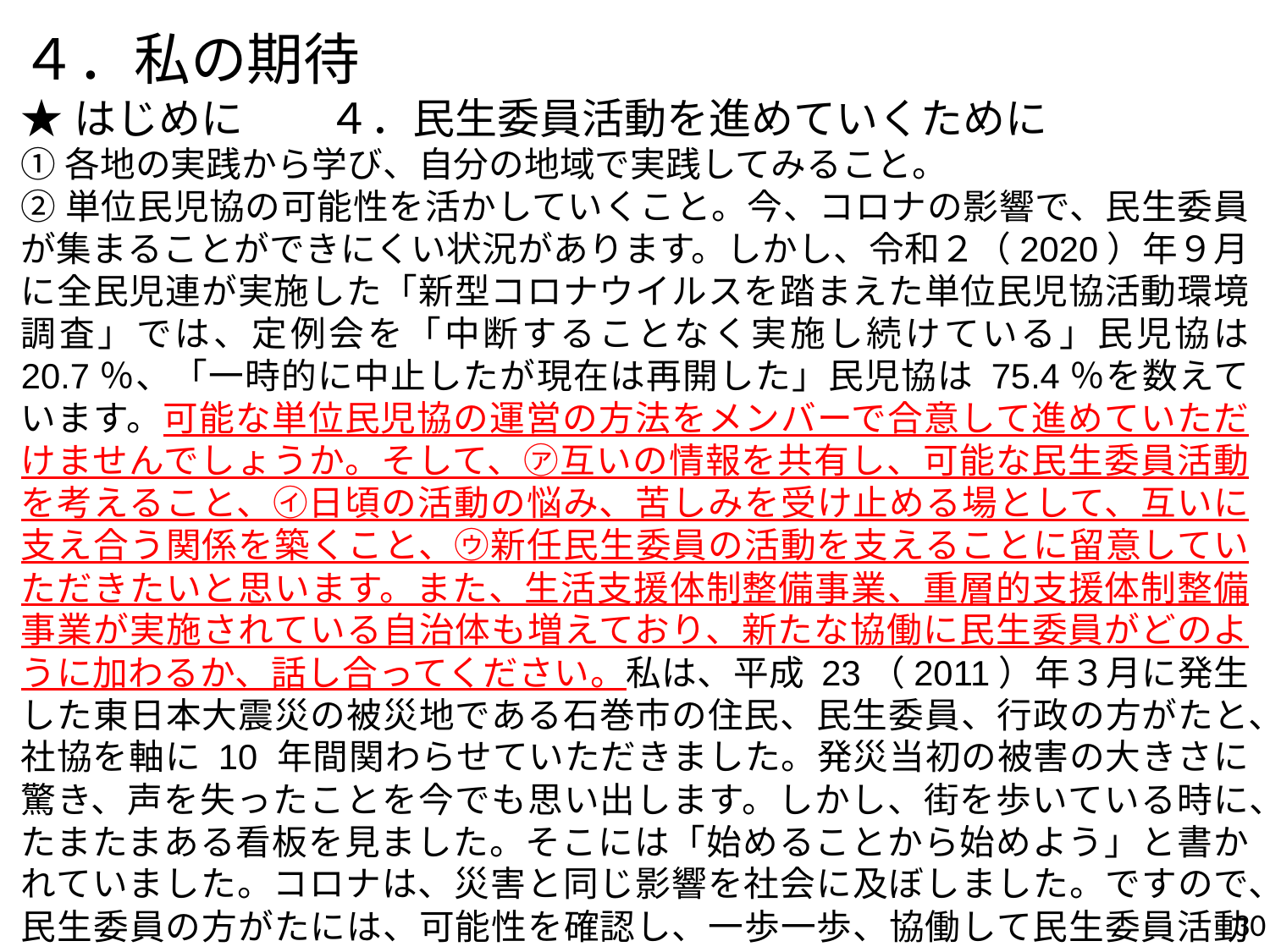

４．私の期待
★はじめに　　４．民生委員活動を進めていくために
①各地の実践から学び、自分の地域で実践してみること。
②単位民児協の可能性を活かしていくこと。今、コロナの影響で、民生委員が集まることができにくい状況があります。しかし、令和２（2020）年９月に全民児連が実施した「新型コロナウイルスを踏まえた単位民児協活動環境調査」では、定例会を「中断することなく実施し続けている」民児協は 20.7％、「一時的に中止したが現在は再開した」民児協は 75.4％を数えています。可能な単位民児協の運営の方法をメンバーで合意して進めていただけませんでしょうか。そして、㋐互いの情報を共有し、可能な民生委員活動を考えること、㋑日頃の活動の悩み、苦しみを受け止める場として、互いに支え合う関係を築くこと、㋒新任民生委員の活動を支えることに留意していただきたいと思います。また、生活支援体制整備事業、重層的支援体制整備事業が実施されている自治体も増えており、新たな協働に民生委員がどのように加わるか、話し合ってください。私は、平成 23（2011）年３月に発生した東日本大震災の被災地である石巻市の住民、民生委員、行政の方がたと、社協を軸に 10 年間関わらせていただきました。発災当初の被害の大きさに驚き、声を失ったことを今でも思い出します。しかし、街を歩いている時に、たまたまある看板を見ました。そこには「始めることから始めよう」と書かれていました。コロナは、災害と同じ影響を社会に及ぼしました。ですので、民生委員の方がたには、可能性を確認し、一歩一歩、協働して民生委員活動を進めていただくことを願っています。
30